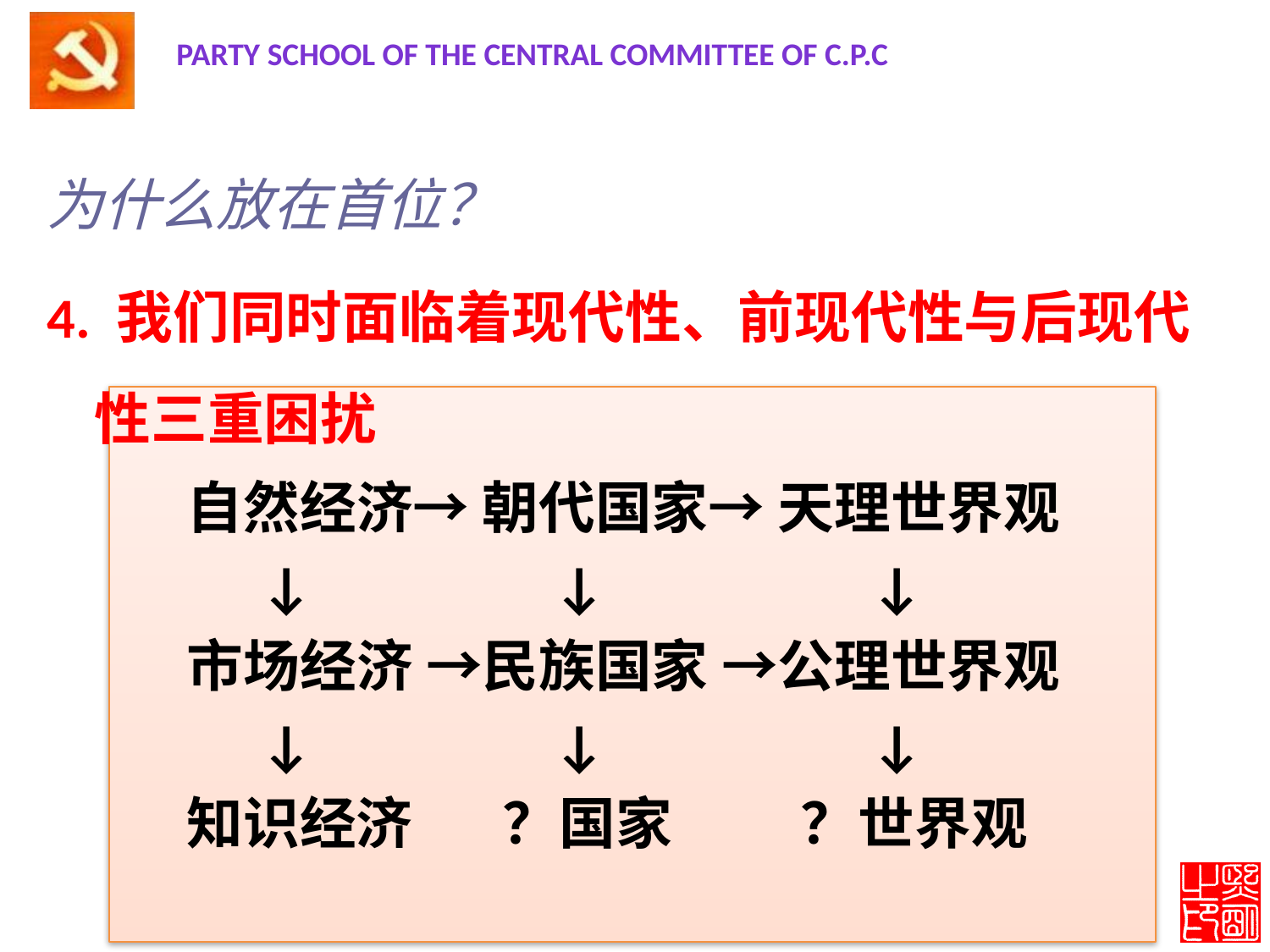

为什么放在首位？
4. 我们同时面临着现代性、前现代性与后现代性三重困扰

    自然经济→ 朝代国家→ 天理世界观
           ↓                   ↓                     ↓
    市场经济 →民族国家 →公理世界观
           ↓                   ↓                     ↓
    知识经济       ？国家          ？世界观